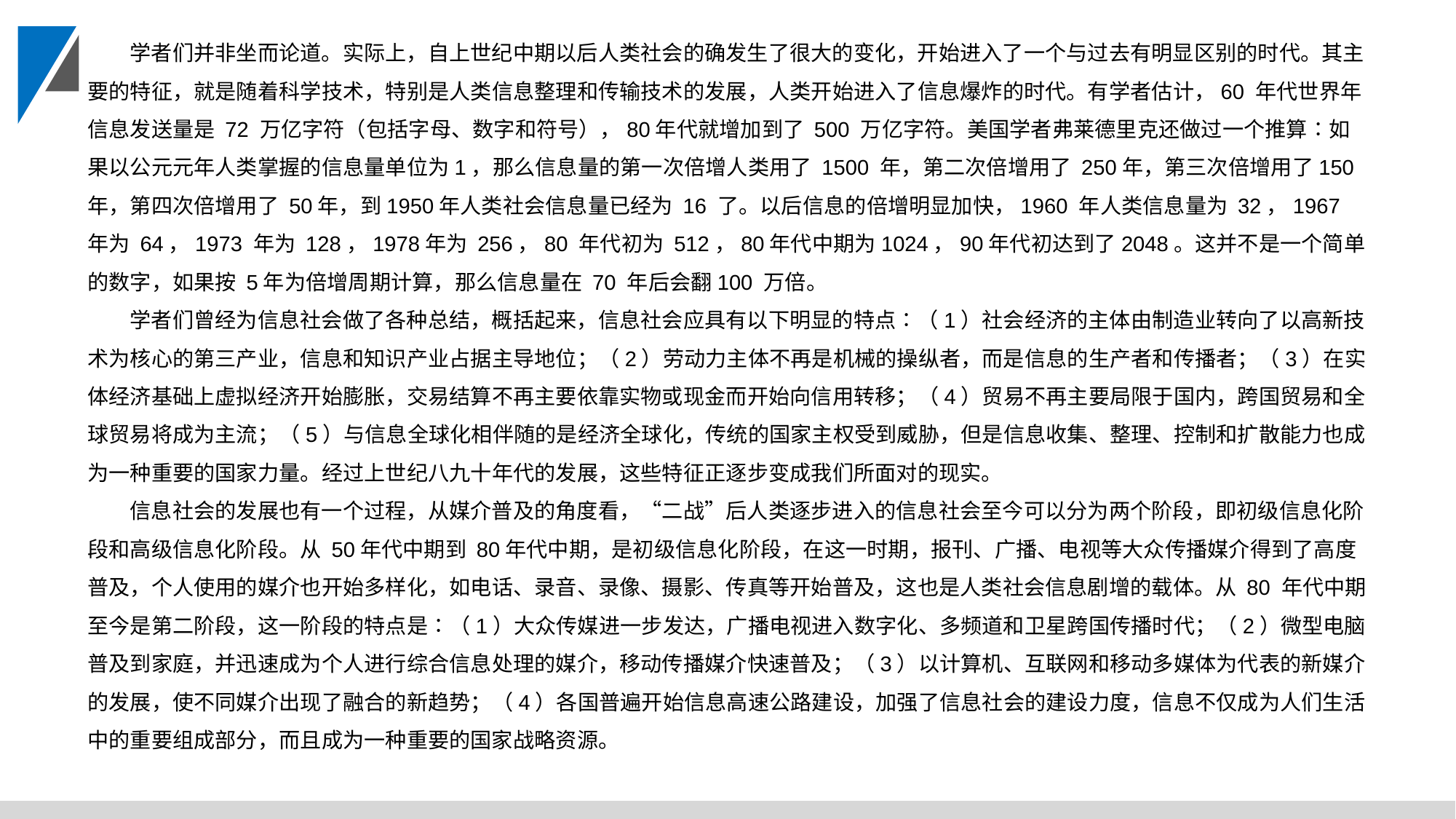

学者们并非坐而论道。实际上，自上世纪中期以后人类社会的确发生了很大的变化，开始进入了一个与过去有明显区别的时代。其主要的特征，就是随着科学技术，特别是人类信息整理和传输技术的发展，人类开始进入了信息爆炸的时代。有学者估计，60 年代世界年信息发送量是 72 万亿字符（包括字母、数字和符号），80年代就增加到了 500 万亿字符。美国学者弗莱德里克还做过一个推算∶如果以公元元年人类掌握的信息量单位为1，那么信息量的第一次倍增人类用了 1500 年，第二次倍增用了 250年，第三次倍增用了150 年，第四次倍增用了 50年，到1950年人类社会信息量已经为 16 了。以后信息的倍增明显加快，1960 年人类信息量为 32，1967 年为 64，1973 年为 128，1978年为 256，80 年代初为 512，80年代中期为1024，90年代初达到了2048。这并不是一个简单的数字，如果按 5年为倍增周期计算，那么信息量在 70 年后会翻100 万倍。
学者们曾经为信息社会做了各种总结，概括起来，信息社会应具有以下明显的特点∶（1）社会经济的主体由制造业转向了以高新技术为核心的第三产业，信息和知识产业占据主导地位；（2）劳动力主体不再是机械的操纵者，而是信息的生产者和传播者；（3）在实体经济基础上虚拟经济开始膨胀，交易结算不再主要依靠实物或现金而开始向信用转移；（4）贸易不再主要局限于国内，跨国贸易和全球贸易将成为主流；（5）与信息全球化相伴随的是经济全球化，传统的国家主权受到威胁，但是信息收集、整理、控制和扩散能力也成为一种重要的国家力量。经过上世纪八九十年代的发展，这些特征正逐步变成我们所面对的现实。
信息社会的发展也有一个过程，从媒介普及的角度看，“二战”后人类逐步进入的信息社会至今可以分为两个阶段，即初级信息化阶段和高级信息化阶段。从 50年代中期到 80年代中期，是初级信息化阶段，在这一时期，报刊、广播、电视等大众传播媒介得到了高度普及，个人使用的媒介也开始多样化，如电话、录音、录像、摄影、传真等开始普及，这也是人类社会信息剧增的载体。从 80 年代中期至今是第二阶段，这一阶段的特点是∶（1）大众传媒进一步发达，广播电视进入数字化、多频道和卫星跨国传播时代；（2）微型电脑普及到家庭，并迅速成为个人进行综合信息处理的媒介，移动传播媒介快速普及；（3）以计算机、互联网和移动多媒体为代表的新媒介的发展，使不同媒介出现了融合的新趋势；（4）各国普遍开始信息高速公路建设，加强了信息社会的建设力度，信息不仅成为人们生活中的重要组成部分，而且成为一种重要的国家战略资源。